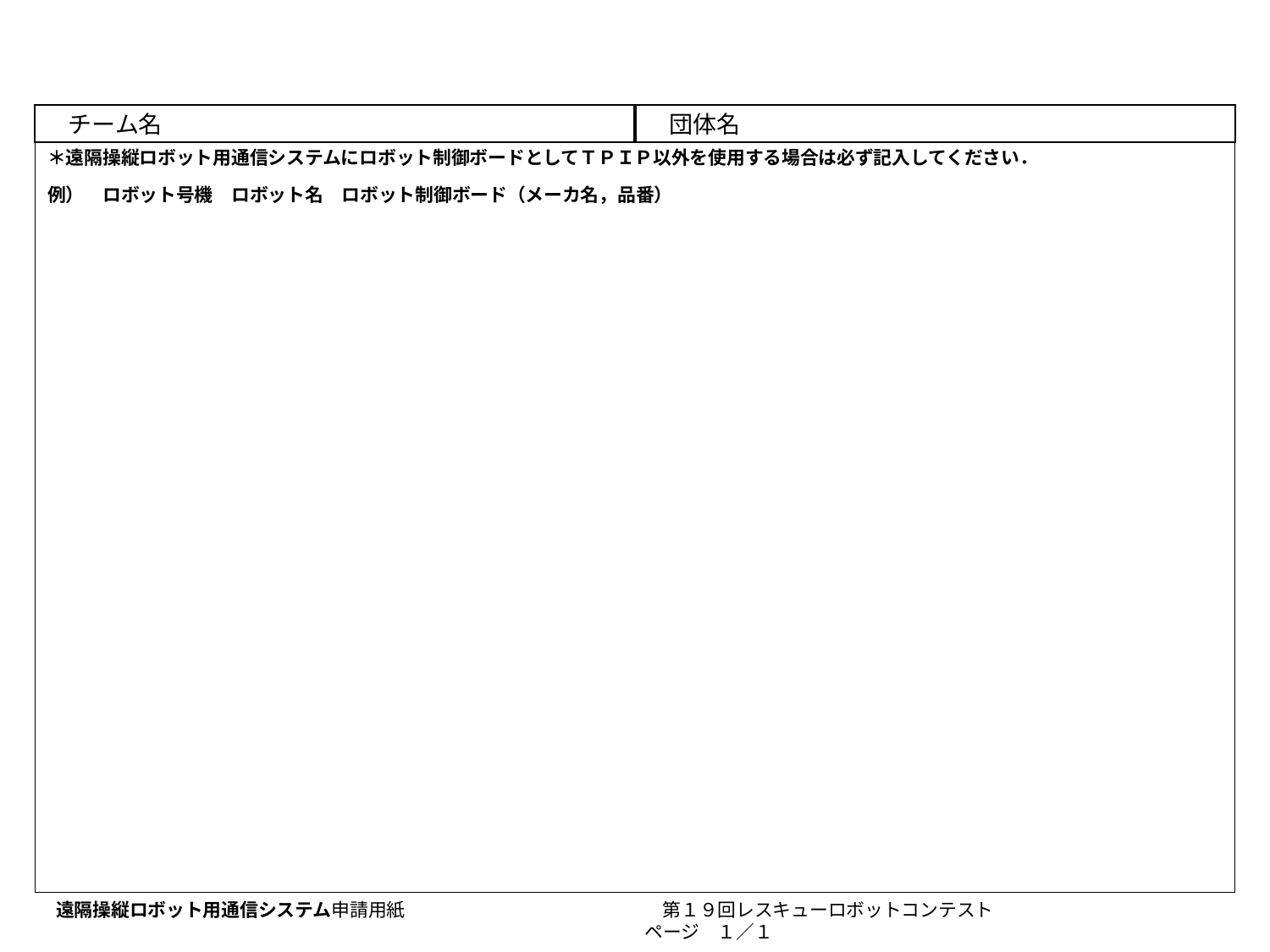

チーム名
　団体名
＊遠隔操縦ロボット用通信システムにロボット制御ボードとしてＴＰＩＰ以外を使用する場合は必ず記入してください．
例）　ロボット号機　ロボット名　ロボット制御ボード（メーカ名，品番）

遠隔操縦ロボット用通信システム申請用紙　　　　　　　　　　　　　　第１９回レスキューロボットコンテスト　　　　　　　　　　　　　　　　　　　　　ページ　１／１